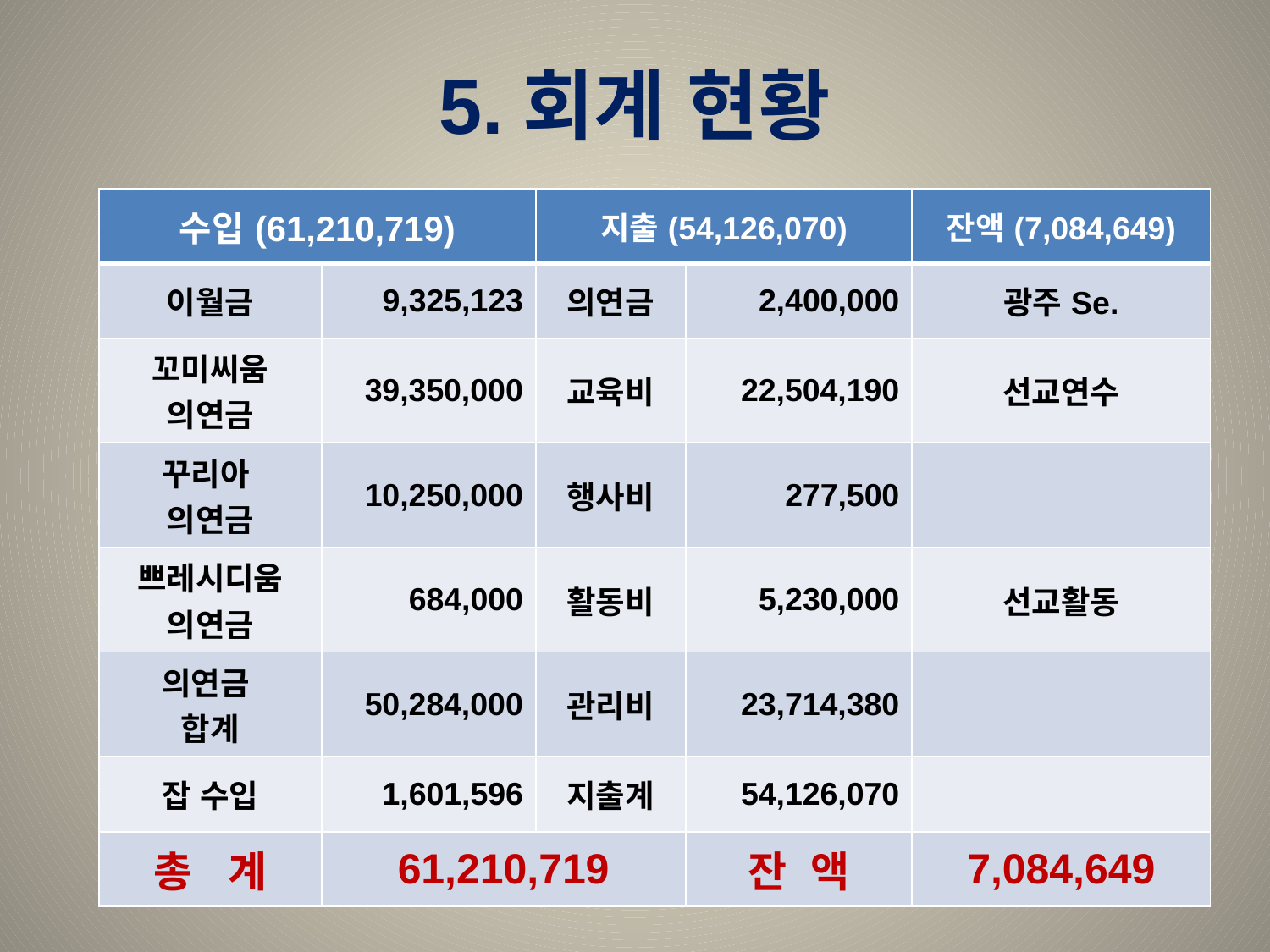

# 5.회계 현황
| 수입(61,210,719) |  | 지출(54,126,070) |  | 잔액(7,084,649) |
| --- | --- | --- | --- | --- |
| 이월금 | 9,325,123 | 의연금 | 2,400,000 | 광주Se. |
| 꼬미씨움 의연금 | 39,350,000 | 교육비 | 22,504,190 | 선교연수 |
| 꾸리아 의연금 | 10,250,000 | 행사비 | 277,500 |  |
| 쁘레시디움 의연금 | 684,000 | 활동비 | 5,230,000 | 선교활동 |
| 의연금 합계 | 50,284,000 | 관리비 | 23,714,380 |  |
| 잡 수입 | 1,601,596 | 지출계 | 54,126,070 |  |
| 총 계 | 61,210,719 |  | 잔 액 | 7,084,649 |